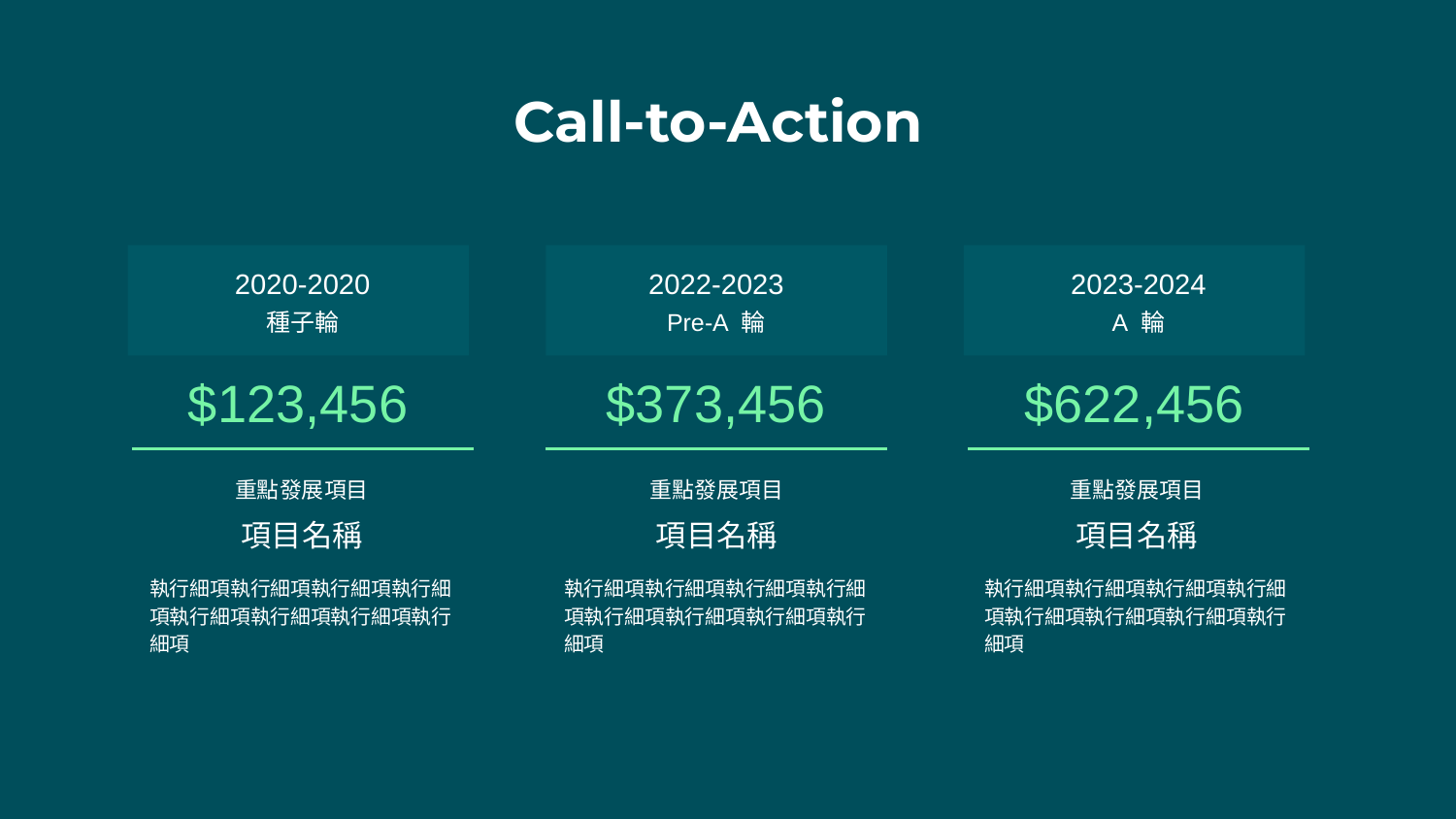

# Call-to-Action

2020-2020
2022-2023
2023-2024
種子輪
Pre-A 輪
A 輪
$123,456
$373,456
$622,456
重點發展項目
重點發展項目
重點發展項目
項目名稱
項目名稱
項目名稱
執行細項執行細項執行細項執行細項執行細項執行細項執行細項執行細項
執行細項執行細項執行細項執行細項執行細項執行細項執行細項執行細項
執行細項執行細項執行細項執行細項執行細項執行細項執行細項執行細項